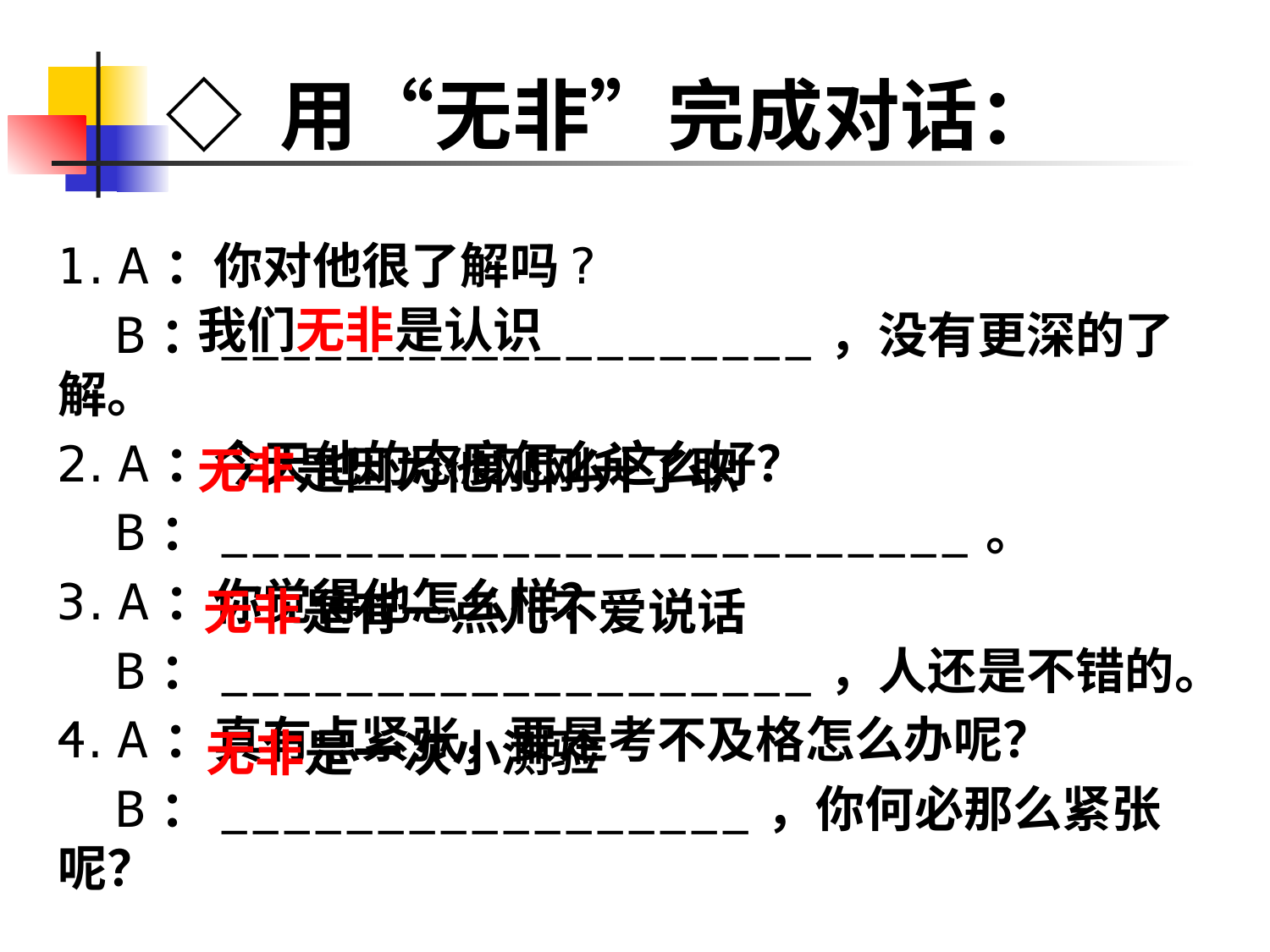

# ◇ 用“无非”完成对话：
1. A：你对他很了解吗?
    B：___________________，没有更深的了解。
2. A：今天他的态度怎么这么好？
    B：________________________。
3. A：你觉得他怎么样？
    B：___________________，人还是不错的。
4. A：真有点紧张，要是考不及格怎么办呢？
    B：_________________，你何必那么紧张呢？

我们无非是认识
无非是因为他刚刚升了职
无非是有一点儿不爱说话
无非是一次小测验